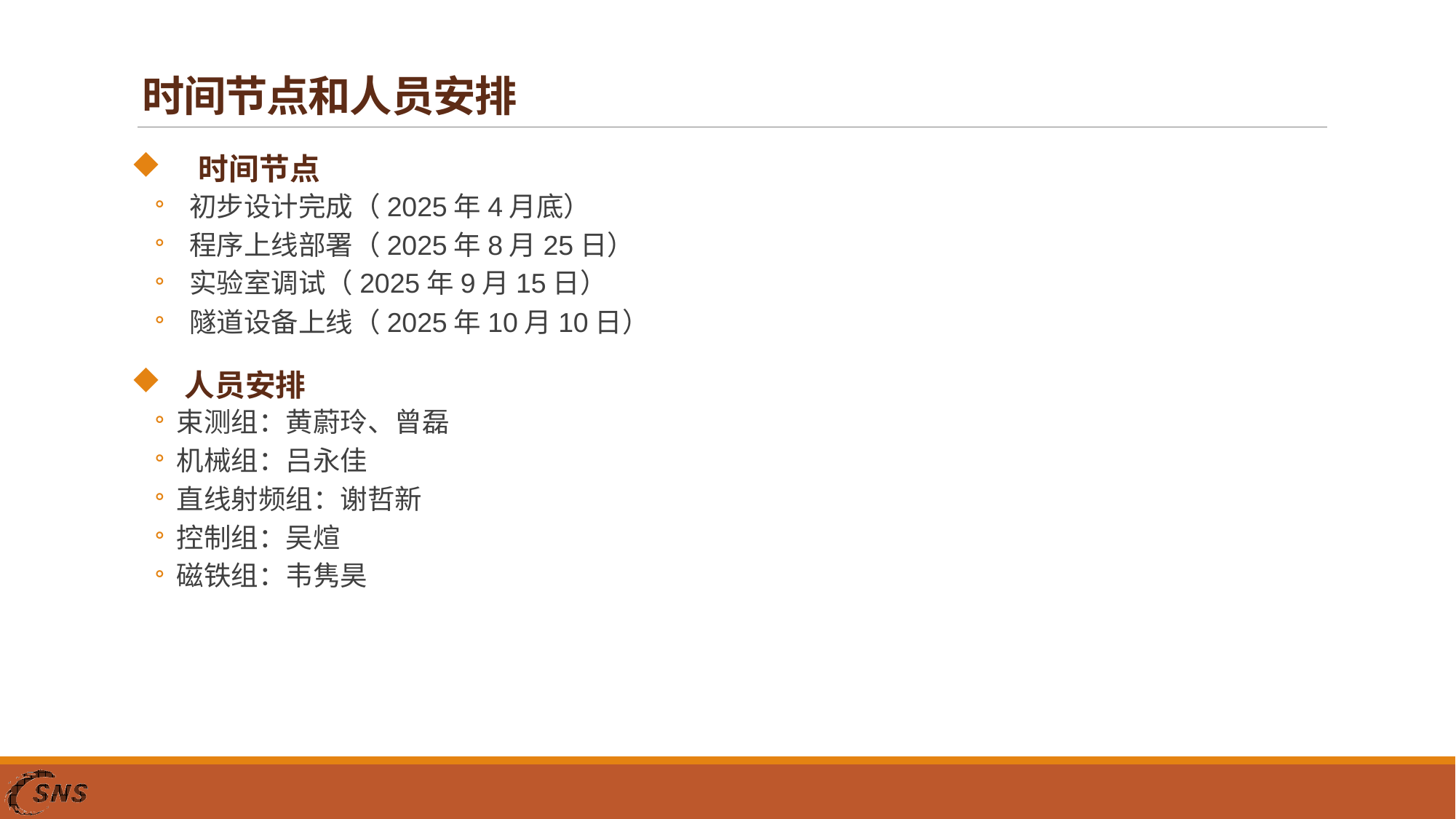

# 时间节点和人员安排
 时间节点
 初步设计完成（2025年4月底）
 程序上线部署（2025年8月25日）
 实验室调试（2025年9月15日）
 隧道设备上线（2025年10月10日）
人员安排
束测组：黄蔚玲、曾磊
机械组：吕永佳
直线射频组：谢哲新
控制组：吴煊
磁铁组：韦隽昊